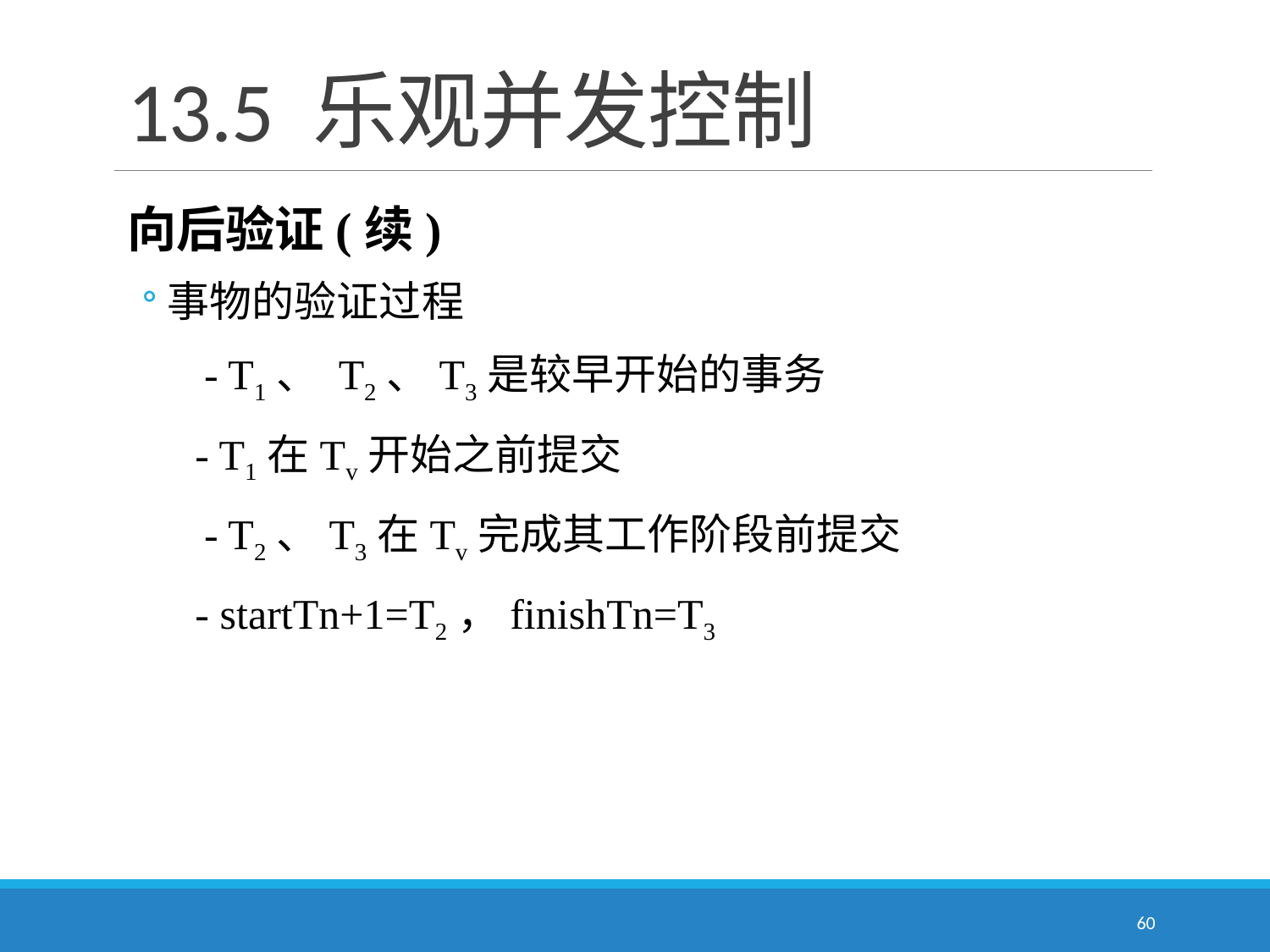

# 13.5 乐观并发控制
向后验证(续)
事物的验证过程
　 - T1、 T2、T3是较早开始的事务
     - T1在Tv开始之前提交
　 - T2、T3在Tv完成其工作阶段前提交
     - startTn+1=T2，finishTn=T3

60